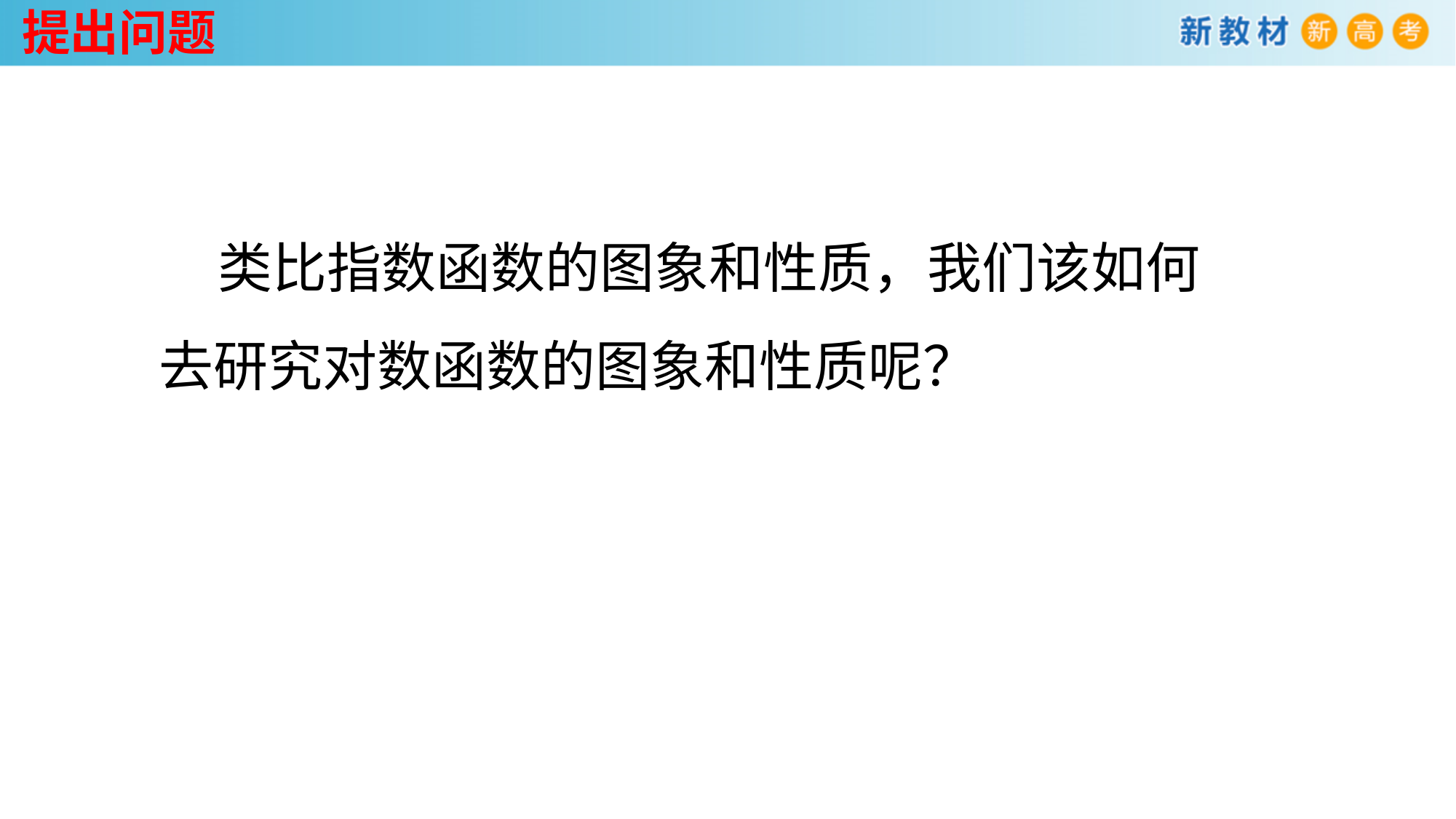

提出问题
   类比指数函数的图象和性质，我们该如何去研究对数函数的图象和性质呢？